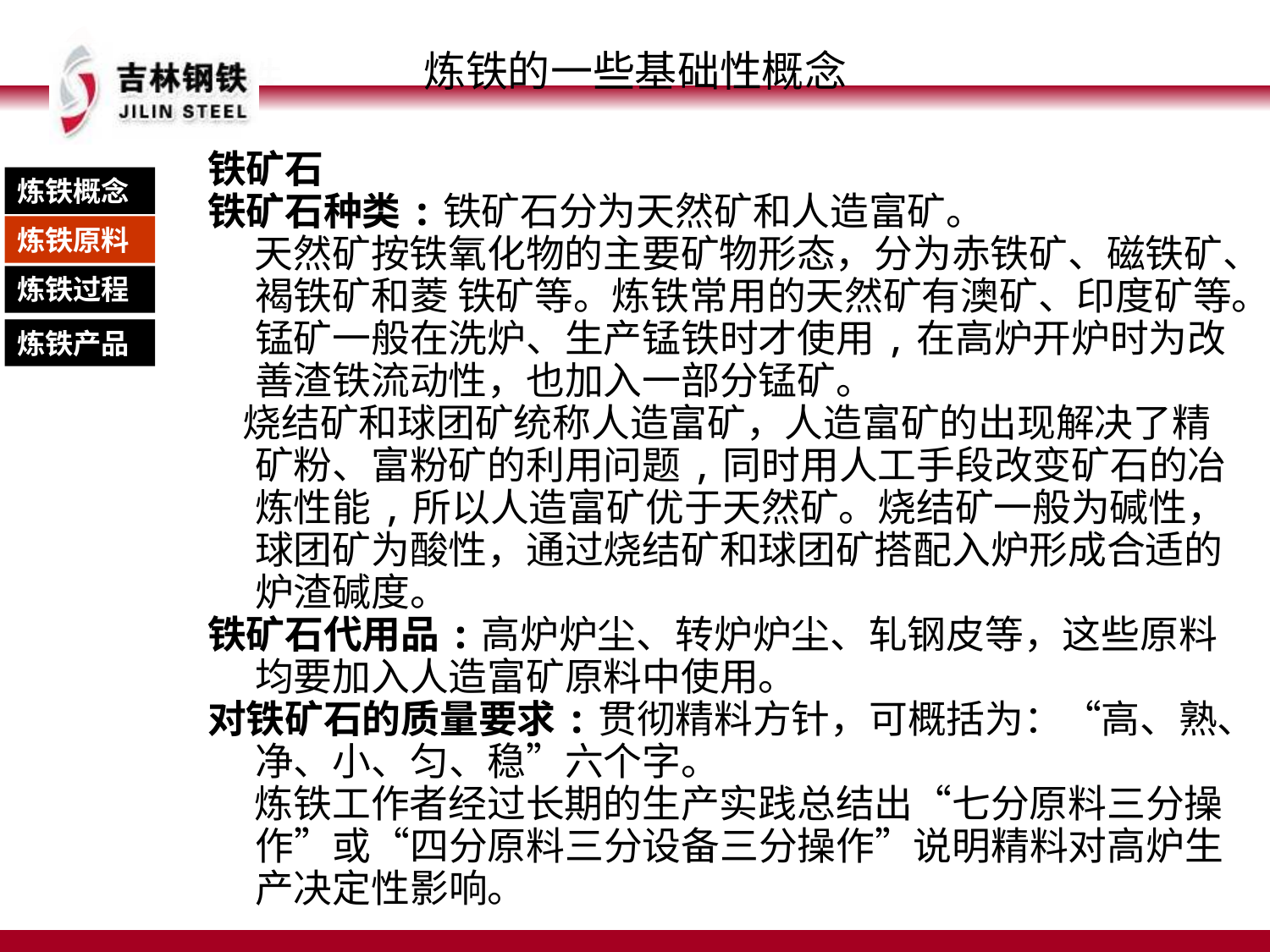

炼铁的一些基础性概念
铁矿石
铁矿石种类:铁矿石分为天然矿和人造富矿。
　 天然矿按铁氧化物的主要矿物形态，分为赤铁矿、磁铁矿、褐铁矿和菱 铁矿等。炼铁常用的天然矿有澳矿、印度矿等。锰矿一般在洗炉、生产锰铁时才使用,在高炉开炉时为改善渣铁流动性，也加入一部分锰矿。
   烧结矿和球团矿统称人造富矿，人造富矿的出现解决了精矿粉、富粉矿的利用问题,同时用人工手段改变矿石的冶炼性能,所以人造富矿优于天然矿。烧结矿一般为碱性，球团矿为酸性，通过烧结矿和球团矿搭配入炉形成合适的炉渣碱度。
铁矿石代用品:高炉炉尘、转炉炉尘、轧钢皮等，这些原料均要加入人造富矿原料中使用。
对铁矿石的质量要求:贯彻精料方针，可概括为：“高、熟、净、小、匀、稳”六个字。
　 炼铁工作者经过长期的生产实践总结出“七分原料三分操作”或“四分原料三分设备三分操作”说明精料对高炉生产决定性影响。

炼铁概念
炼铁原料
炼铁过程
炼铁产品